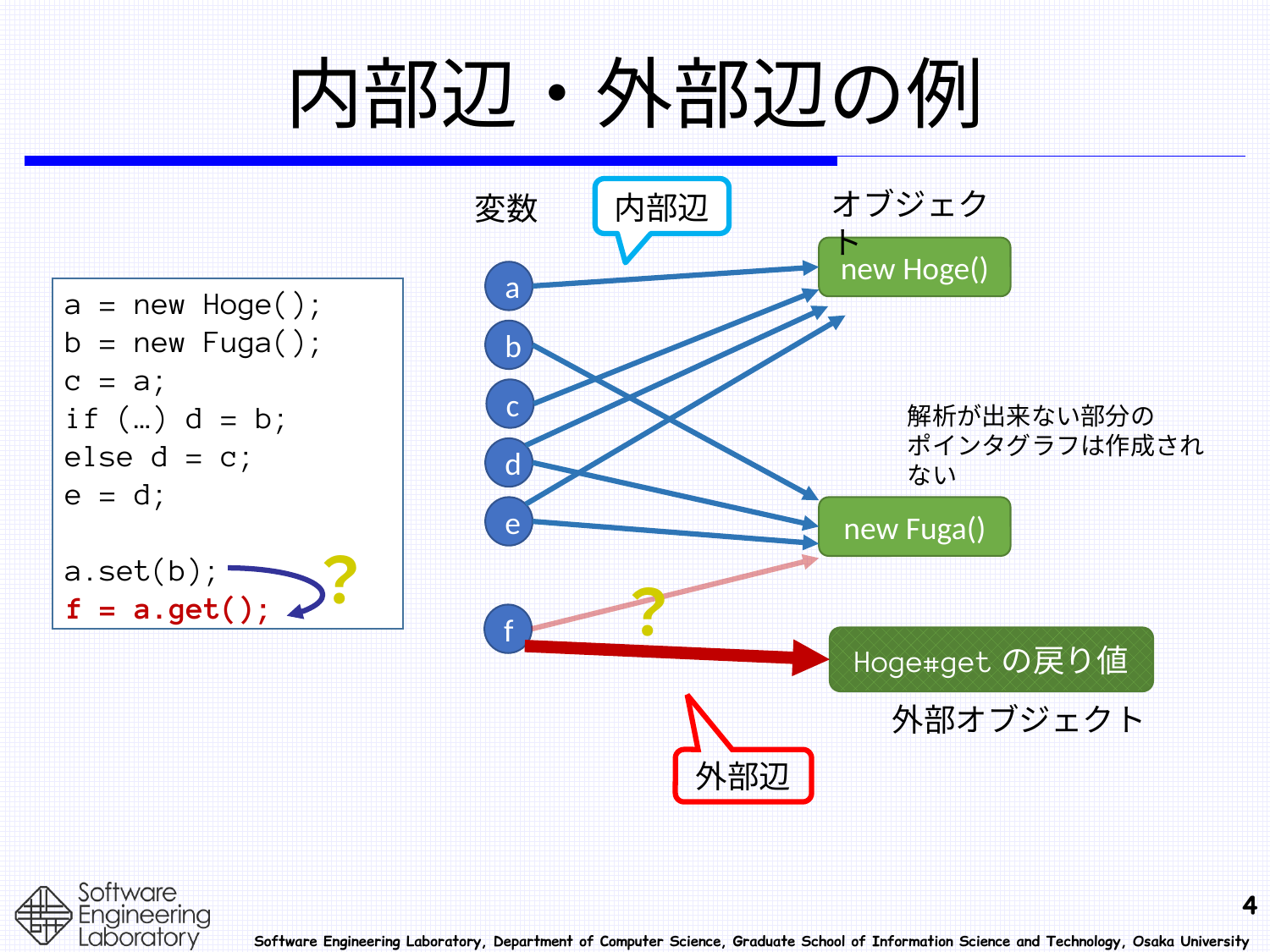

# 内部辺・外部辺の例
内部辺
オブジェクト
変数
new Hoge()
a
a = new Hoge();
b = new Fuga();
c = a;
if (…) d = b;
else d = c;
e = d;

a.set(b);
f = a.get();
b
c
解析が出来ない部分の
ポインタグラフは作成されない
d
e
new Fuga()
？
？

f
Hoge#getの戻り値
外部オブジェクト
外部辺